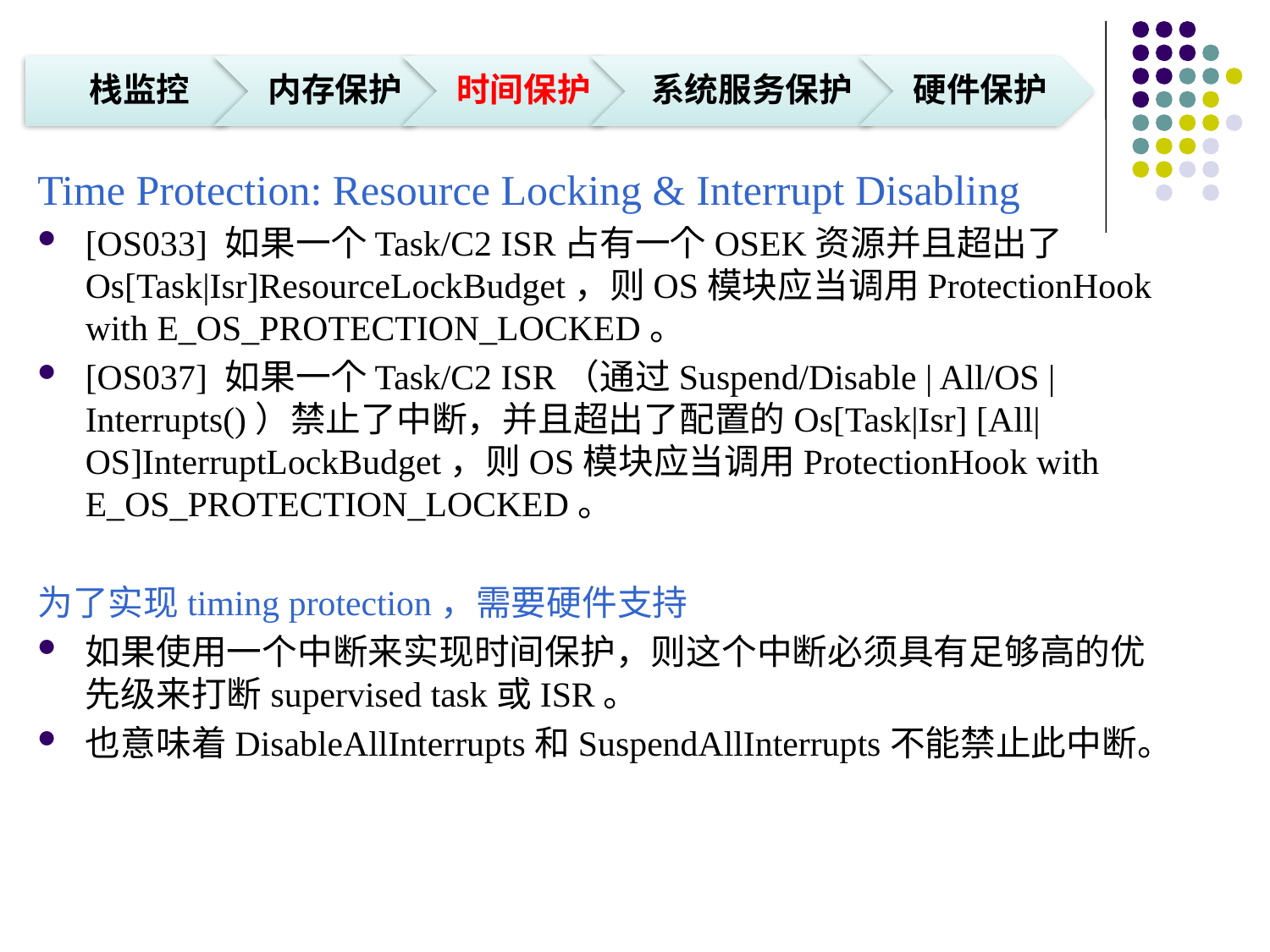

栈监控
内存保护
时间保护
系统服务保护
硬件保护
Time Protection: Resource Locking & Interrupt Disabling
[OS033] 如果一个Task/C2 ISR占有一个OSEK资源并且超出了Os[Task|Isr]ResourceLockBudget，则OS模块应当调用ProtectionHook with E_OS_PROTECTION_LOCKED。
[OS037] 如果一个Task/C2 ISR（通过Suspend/Disable | All/OS | Interrupts()）禁止了中断，并且超出了配置的Os[Task|Isr] [All|OS]InterruptLockBudget，则OS模块应当调用ProtectionHook with E_OS_PROTECTION_LOCKED。

为了实现timing protection，需要硬件支持
如果使用一个中断来实现时间保护，则这个中断必须具有足够高的优先级来打断supervised task或ISR。
也意味着DisableAllInterrupts和SuspendAllInterrupts不能禁止此中断。